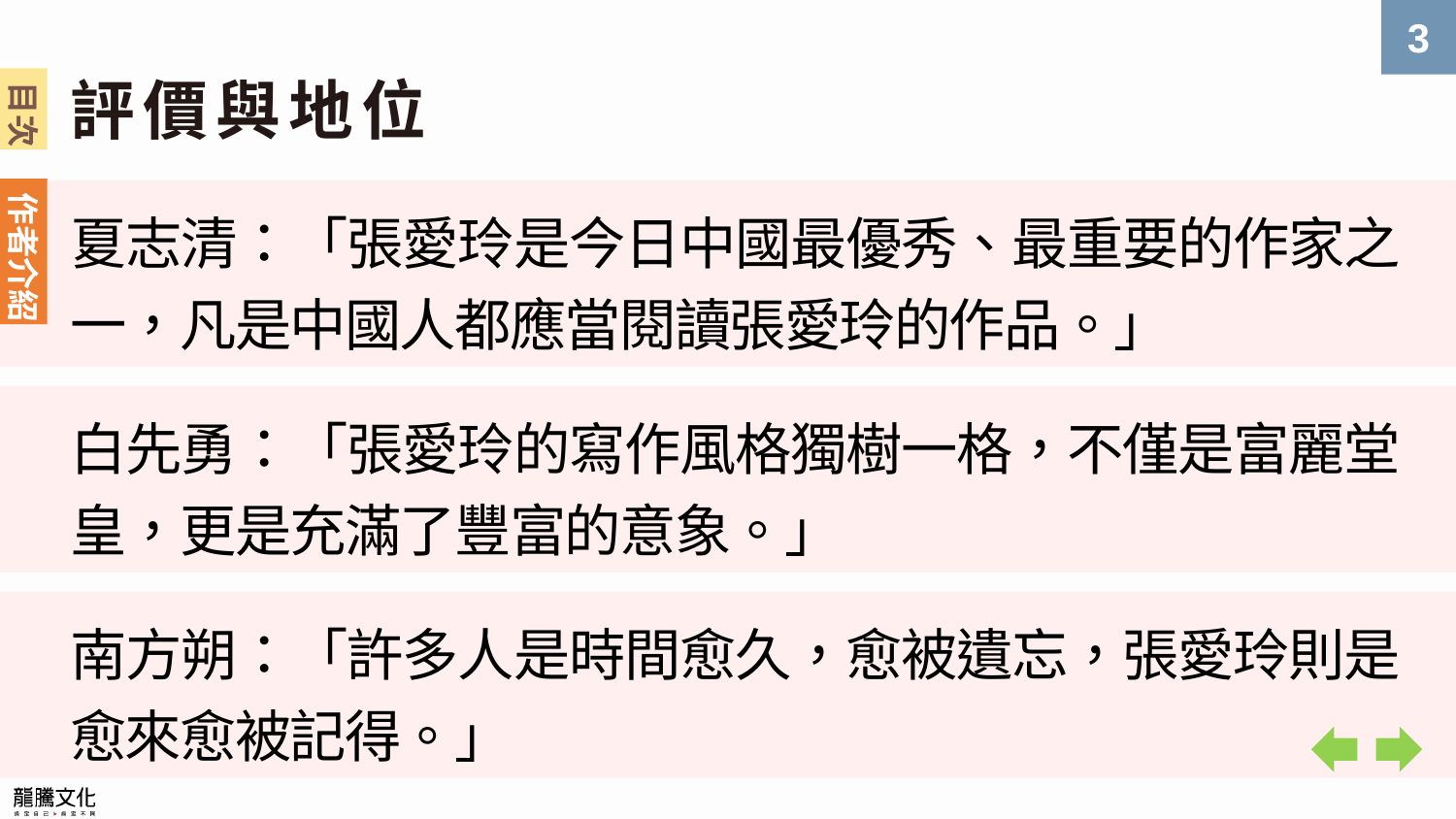

評價與地位
目次
作者介紹

夏志清：「張愛玲是今日中國最優秀、最重要的作家之一，凡是中國人都應當閱讀張愛玲的作品。」

白先勇：「張愛玲的寫作風格獨樹一格，不僅是富麗堂皇，更是充滿了豐富的意象。」

南方朔：「許多人是時間愈久，愈被遺忘，張愛玲則是愈來愈被記得。」